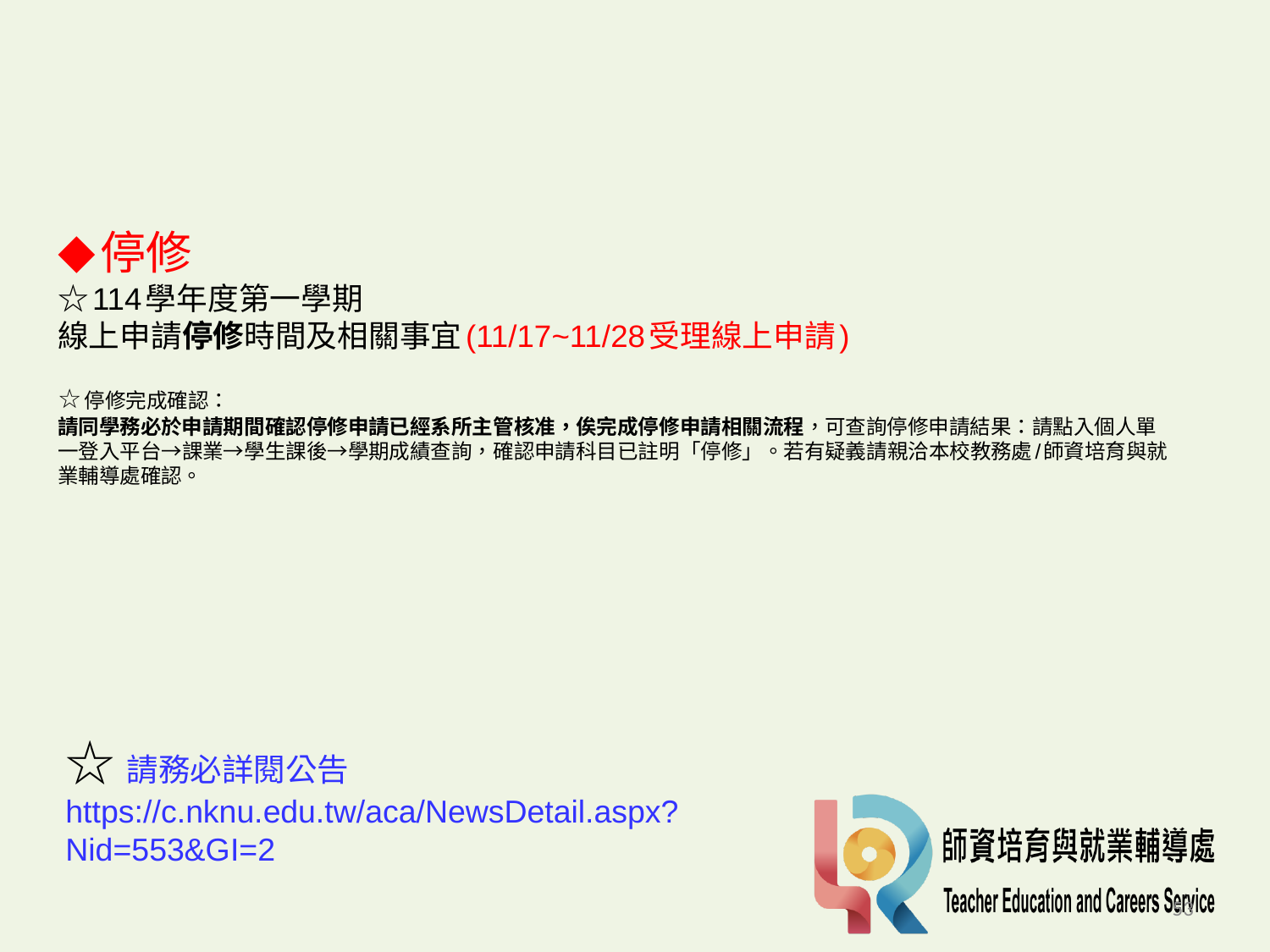

# ◆停修 ☆114學年度第一學期 線上申請停修時間及相關事宜(11/17~11/28受理線上申請) ☆停修完成確認： 請同學務必於申請期間確認停修申請已經系所主管核准，俟完成停修申請相關流程，可查詢停修申請結果：請點入個人單一登入平台→課業→學生課後→學期成績查詢，確認申請科目已註明「停修」。若有疑義請親洽本校教務處/師資培育與就業輔導處確認。
☆請務必詳閱公告
https://c.nknu.edu.tw/aca/NewsDetail.aspx?Nid=553&GI=2
53